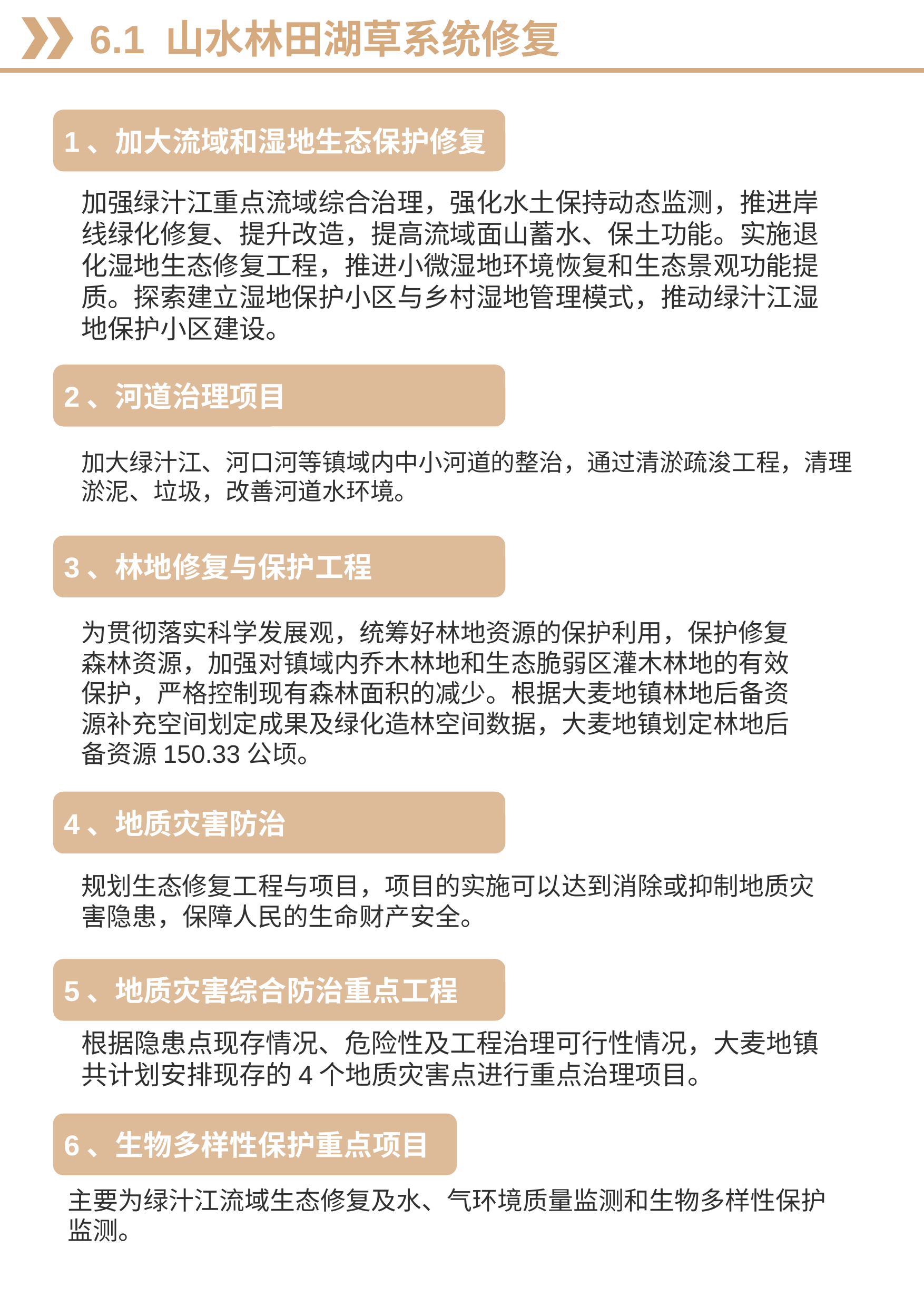

6.1 山水林田湖草系统修复

1、加大流域和湿地生态保护修复
加强绿汁江重点流域综合治理，强化水土保持动态监测，推进岸线绿化修复、提升改造，提高流域面山蓄水、保土功能。实施退化湿地生态修复工程，推进小微湿地环境恢复和生态景观功能提质。探索建立湿地保护小区与乡村湿地管理模式，推动绿汁江湿地保护小区建设。
2、河道治理项目
加大绿汁江、河口河等镇域内中小河道的整治，通过清淤疏浚工程，清理淤泥、垃圾，改善河道水环境。
3、林地修复与保护工程
为贯彻落实科学发展观，统筹好林地资源的保护利用，保护修复森林资源，加强对镇域内乔木林地和生态脆弱区灌木林地的有效保护，严格控制现有森林面积的减少。根据大麦地镇林地后备资源补充空间划定成果及绿化造林空间数据，大麦地镇划定林地后备资源150.33公顷。
4、地质灾害防治
规划生态修复工程与项目，项目的实施可以达到消除或抑制地质灾害隐患，保障人民的生命财产安全。
5、地质灾害综合防治重点工程
根据隐患点现存情况、危险性及工程治理可行性情况，大麦地镇共计划安排现存的4个地质灾害点进行重点治理项目。
6、生物多样性保护重点项目
主要为绿汁江流域生态修复及水、气环境质量监测和生物多样性保护监测。